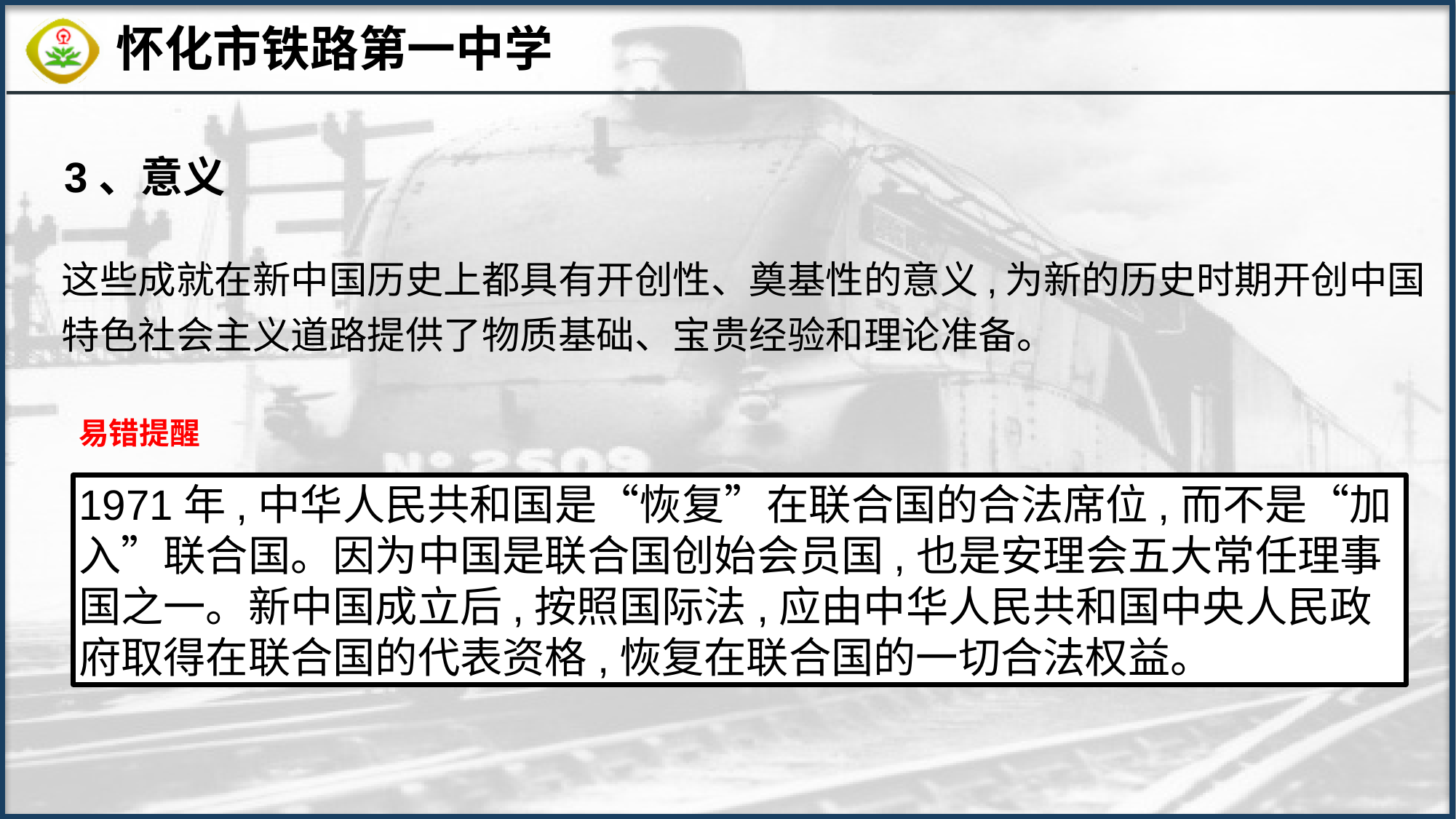

3、意义
这些成就在新中国历史上都具有开创性、奠基性的意义,为新的历史时期开创中国特色社会主义道路提供了物质基础、宝贵经验和理论准备。

易错提醒
1971年,中华人民共和国是“恢复”在联合国的合法席位,而不是“加入”联合国。因为中国是联合国创始会员国,也是安理会五大常任理事国之一。新中国成立后,按照国际法,应由中华人民共和国中央人民政府取得在联合国的代表资格,恢复在联合国的一切合法权益。